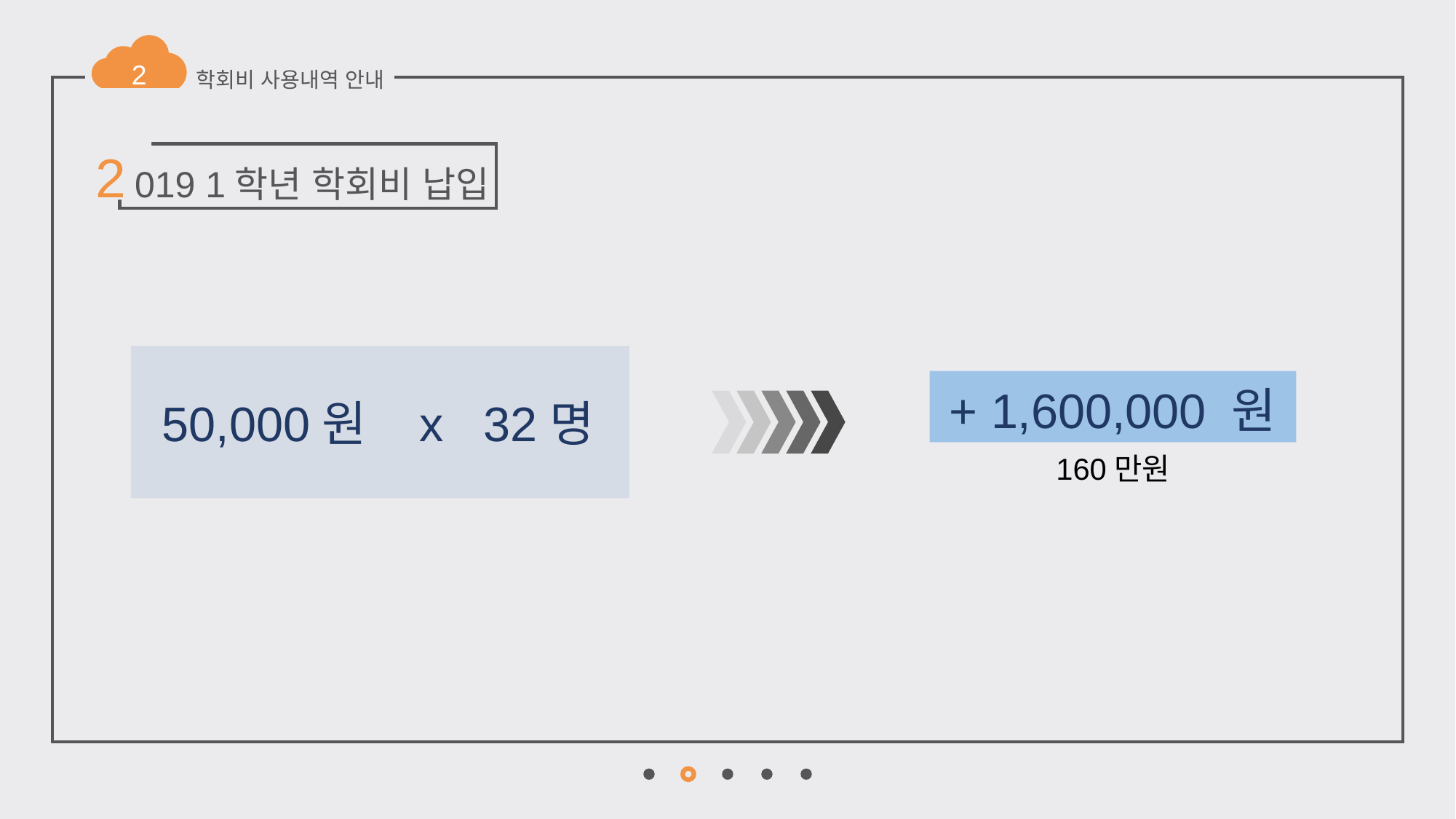

2
학회비 사용내역 안내

2 019 1학년 학회비 납입

+ 1,600,000 원
160만원
50,000원   x   32명